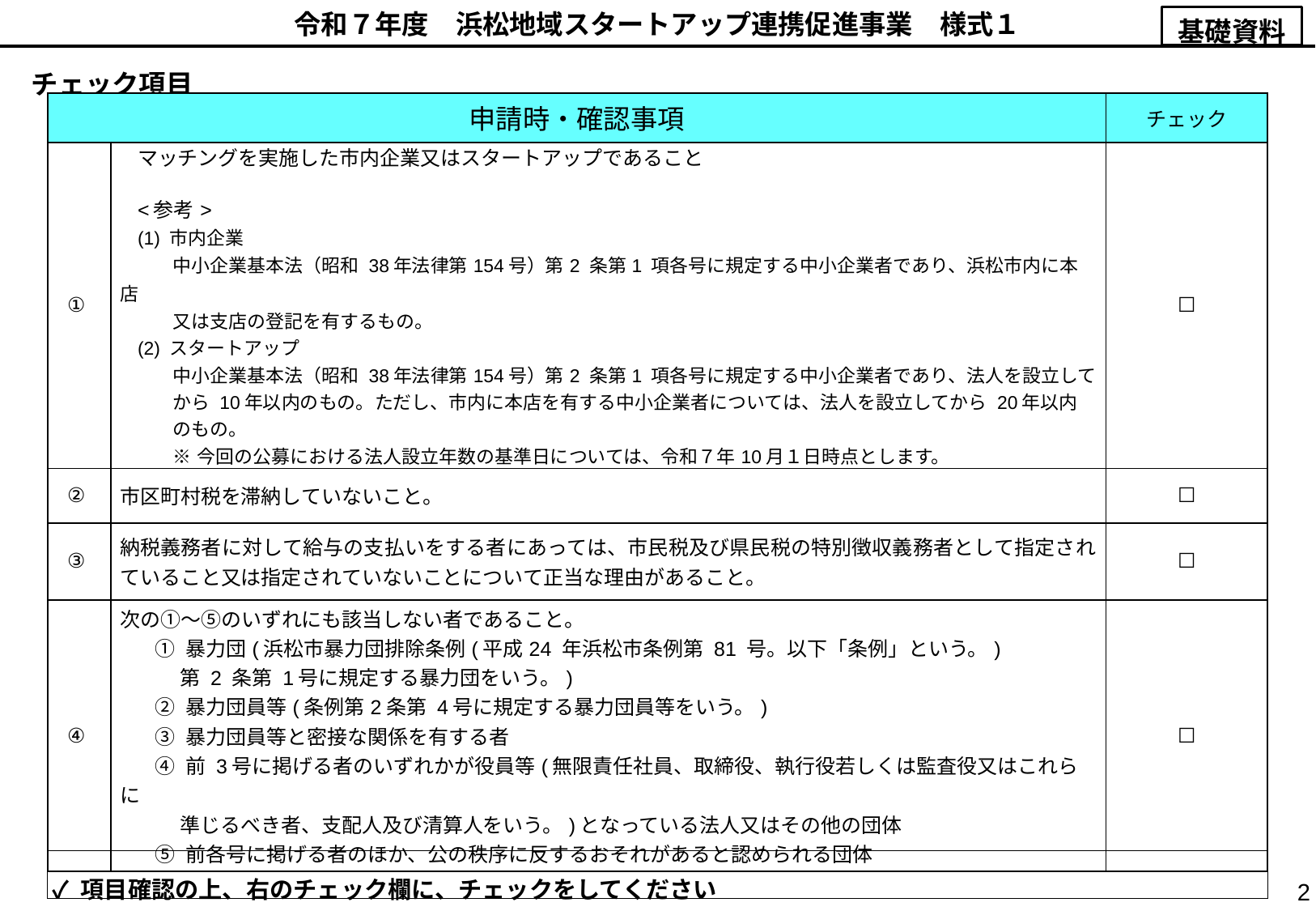

令和７年度　浜松地域スタートアップ連携促進事業　様式１
基礎資料
　チェック項目
| 申請時・確認事項 |  | チェック |
| --- | --- | --- |
| ① | マッチングを実施した市内企業又はスタートアップであること <参考> (1) 市内企業 中小企業基本法（昭和 38年法律第154号）第2 条第1 項各号に規定する中小企業者であり、浜松市内に本店　　　　　 又は支店の登記を有するもの。 (2) スタートアップ 中小企業基本法（昭和 38年法律第154号）第2 条第1 項各号に規定する中小企業者であり、法人を設立して から 10年以内のもの。ただし、市内に本店を有する中小企業者については、法人を設立してから 20年以内 のもの。 ※今回の公募における法人設立年数の基準日については、令和７年10月１日時点とします。 | ☐ |
| ② | 市区町村税を滞納していないこと。 | ☐ |
| ③ | 納税義務者に対して給与の支払いをする者にあっては、市民税及び県民税の特別徴収義務者として指定されていること又は指定されていないことについて正当な理由があること。 | ☐ |
| ④ | 次の①～⑤のいずれにも該当しない者であること。 ① 暴力団(浜松市暴力団排除条例(平成24 年浜松市条例第 81 号。以下「条例」という。) 　 第 2 条第 1号に規定する暴力団をいう。) ② 暴力団員等(条例第2条第 4号に規定する暴力団員等をいう。) ③ 暴力団員等と密接な関係を有する者 ④ 前 3号に掲げる者のいずれかが役員等(無限責任社員、取締役、執行役若しくは監査役又はこれらに 　　 　 準じるべき者、支配人及び清算人をいう。)となっている法人又はその他の団体 ⑤ 前各号に掲げる者のほか、公の秩序に反するおそれがあると認められる団体 | ☐ |

✓ 項目確認の上、右のチェック欄に、チェックをしてください
2